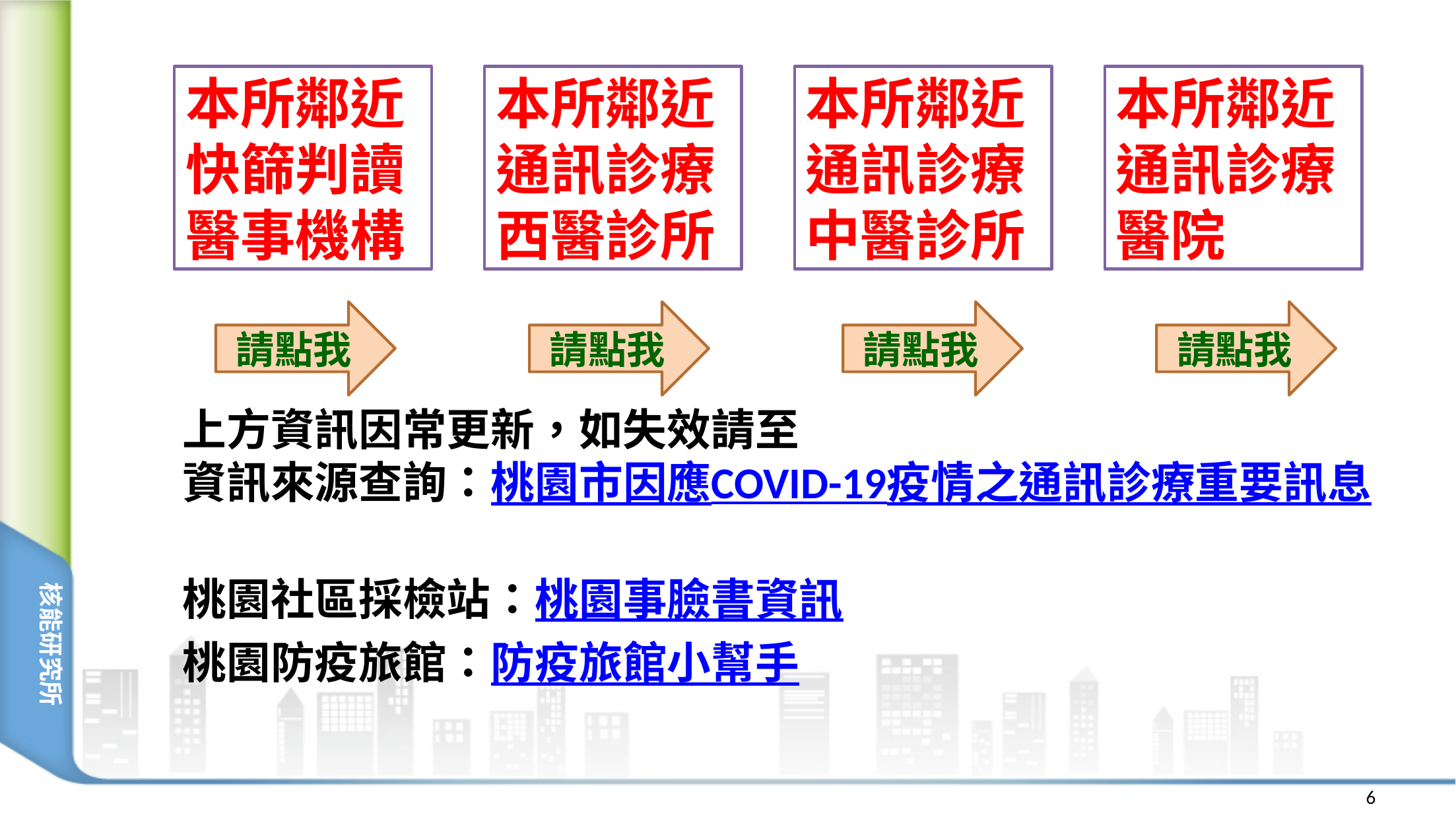

# 本所鄰近快篩判讀醫事機構
本所鄰近通訊診療西醫診所
本所鄰近通訊診療中醫診所
本所鄰近通訊診療醫院
請點我
請點我
請點我
請點我
上方資訊因常更新，如失效請至
資訊來源查詢：桃園市因應COVID-19疫情之通訊診療重要訊息

桃園社區採檢站：桃園事臉書資訊
桃園防疫旅館：防疫旅館小幫手
6